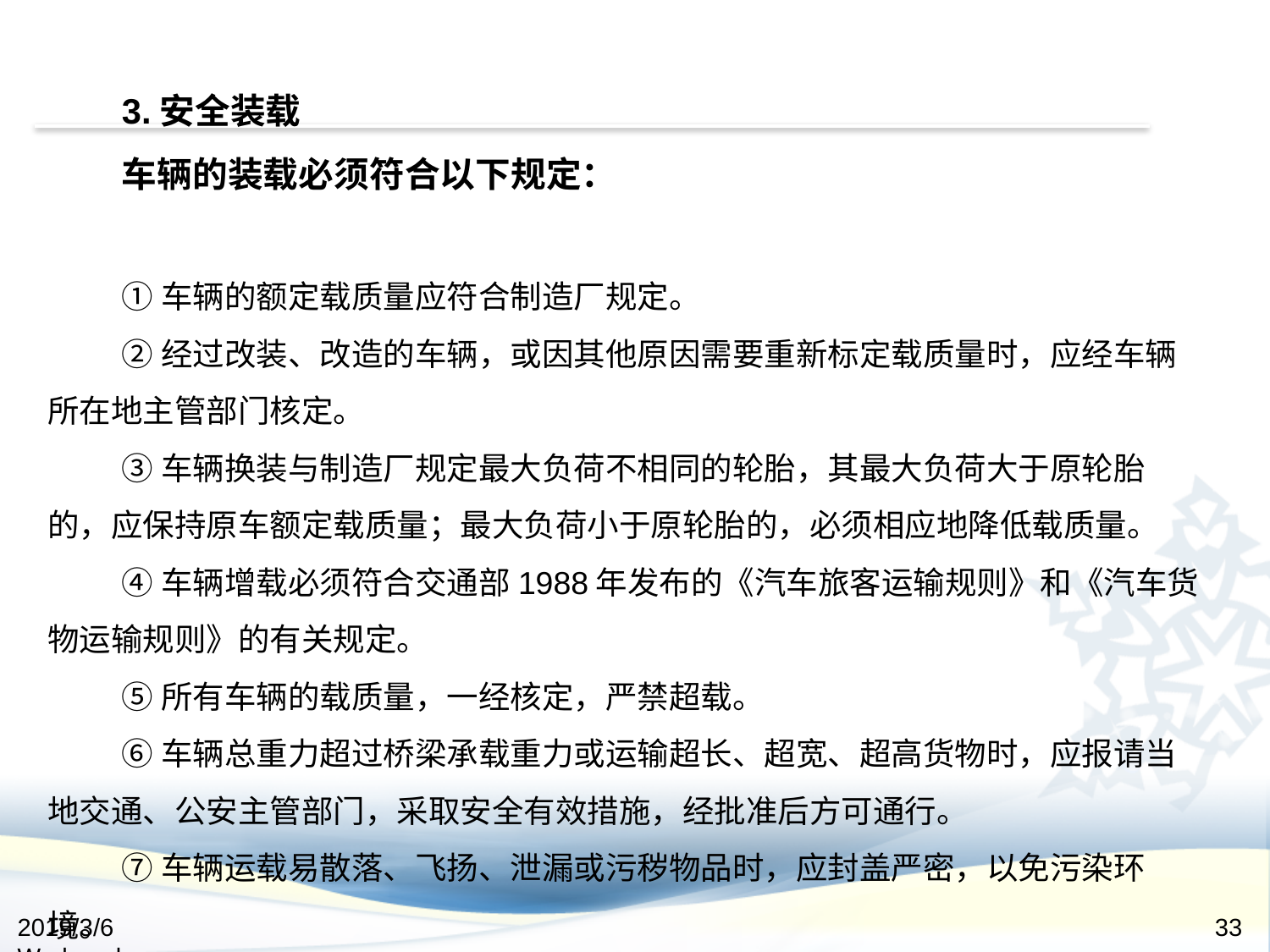

3.安全装载
车辆的装载必须符合以下规定：
①车辆的额定载质量应符合制造厂规定。
②经过改装、改造的车辆，或因其他原因需要重新标定载质量时，应经车辆所在地主管部门核定。
③车辆换装与制造厂规定最大负荷不相同的轮胎，其最大负荷大于原轮胎的，应保持原车额定载质量；最大负荷小于原轮胎的，必须相应地降低载质量。
④车辆增载必须符合交通部1988年发布的《汽车旅客运输规则》和《汽车货物运输规则》的有关规定。
⑤所有车辆的载质量，一经核定，严禁超载。
⑥车辆总重力超过桥梁承载重力或运输超长、超宽、超高货物时，应报请当地交通、公安主管部门，采取安全有效措施，经批准后方可通行。
⑦车辆运载易散落、飞扬、泄漏或污秽物品时，应封盖严密，以免污染环境。